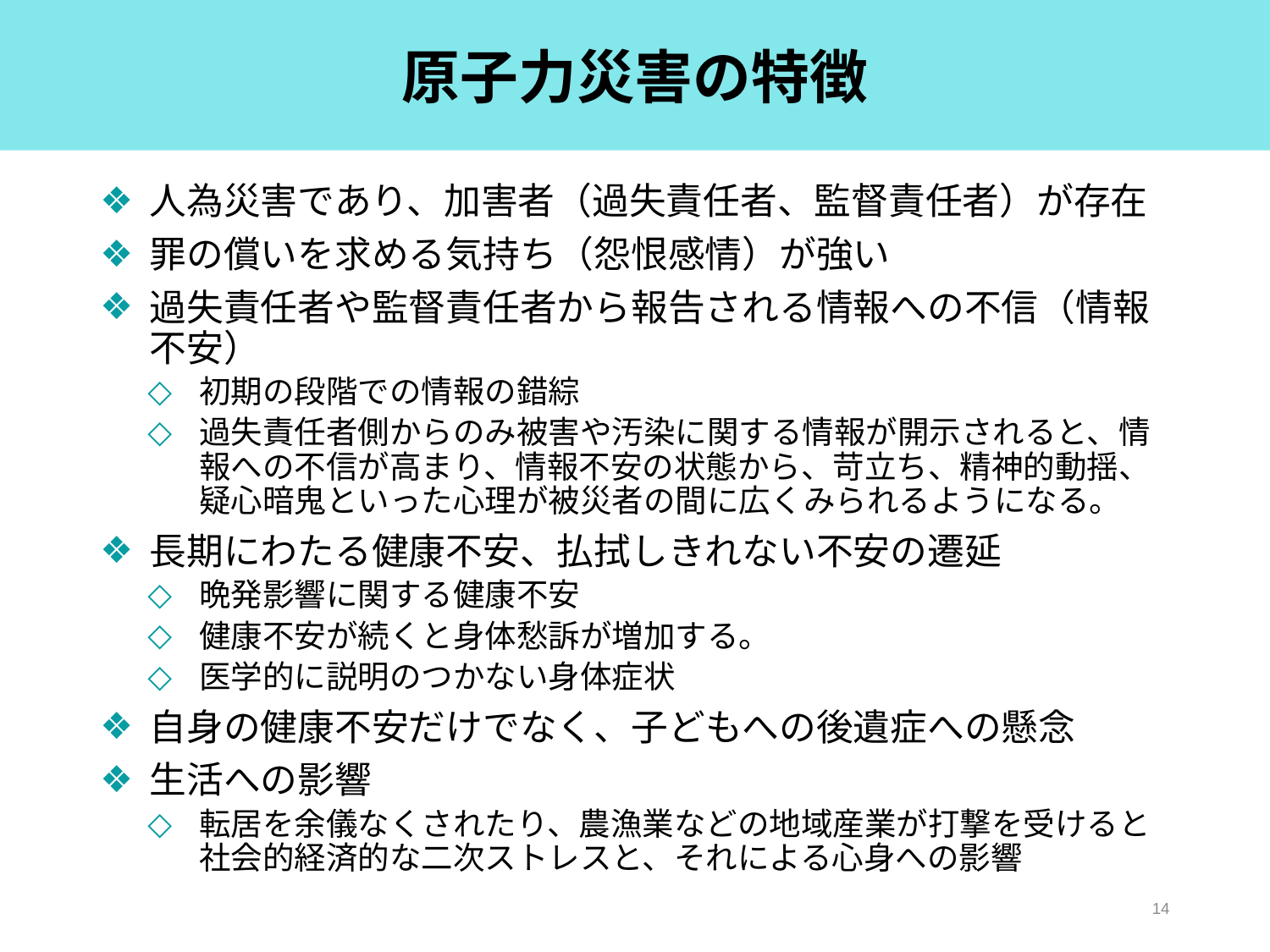

# 原子力災害の特徴
人為災害であり、加害者（過失責任者、監督責任者）が存在
罪の償いを求める気持ち（怨恨感情）が強い
過失責任者や監督責任者から報告される情報への不信（情報不安）
初期の段階での情報の錯綜
過失責任者側からのみ被害や汚染に関する情報が開示されると、情報への不信が高まり、情報不安の状態から、苛立ち、精神的動揺、疑心暗鬼といった心理が被災者の間に広くみられるようになる。
長期にわたる健康不安、払拭しきれない不安の遷延
晩発影響に関する健康不安
健康不安が続くと身体愁訴が増加する。
医学的に説明のつかない身体症状
自身の健康不安だけでなく、子どもへの後遺症への懸念
生活への影響
転居を余儀なくされたり、農漁業などの地域産業が打撃を受けると社会的経済的な二次ストレスと、それによる心身への影響
14